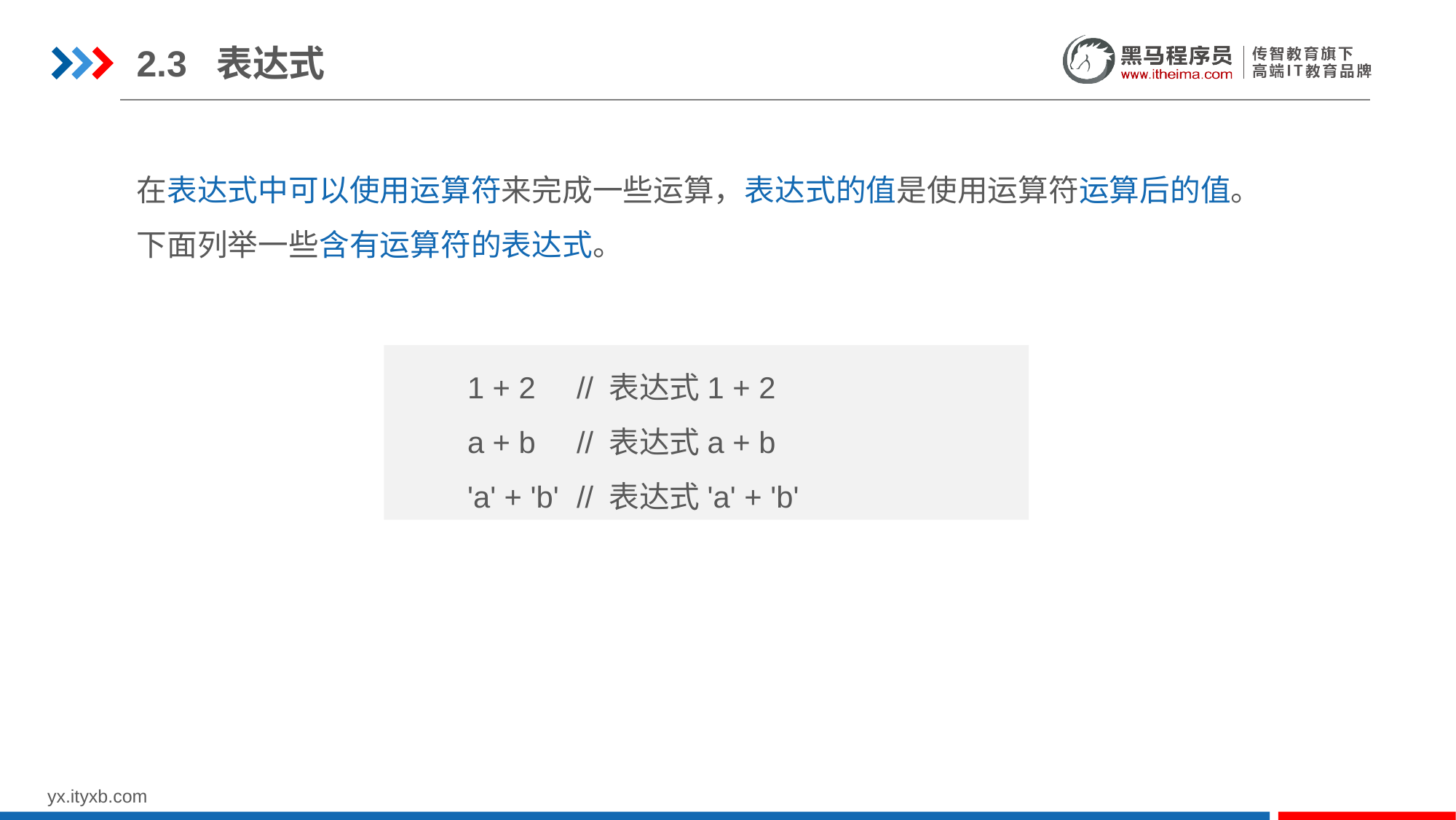

2.3  表达式
在表达式中可以使用运算符来完成一些运算，表达式的值是使用运算符运算后的值。
下面列举一些含有运算符的表达式。
1 + 2	// 表达式1 + 2
a + b	// 表达式a + b
'a' + 'b' 	// 表达式'a' + 'b'